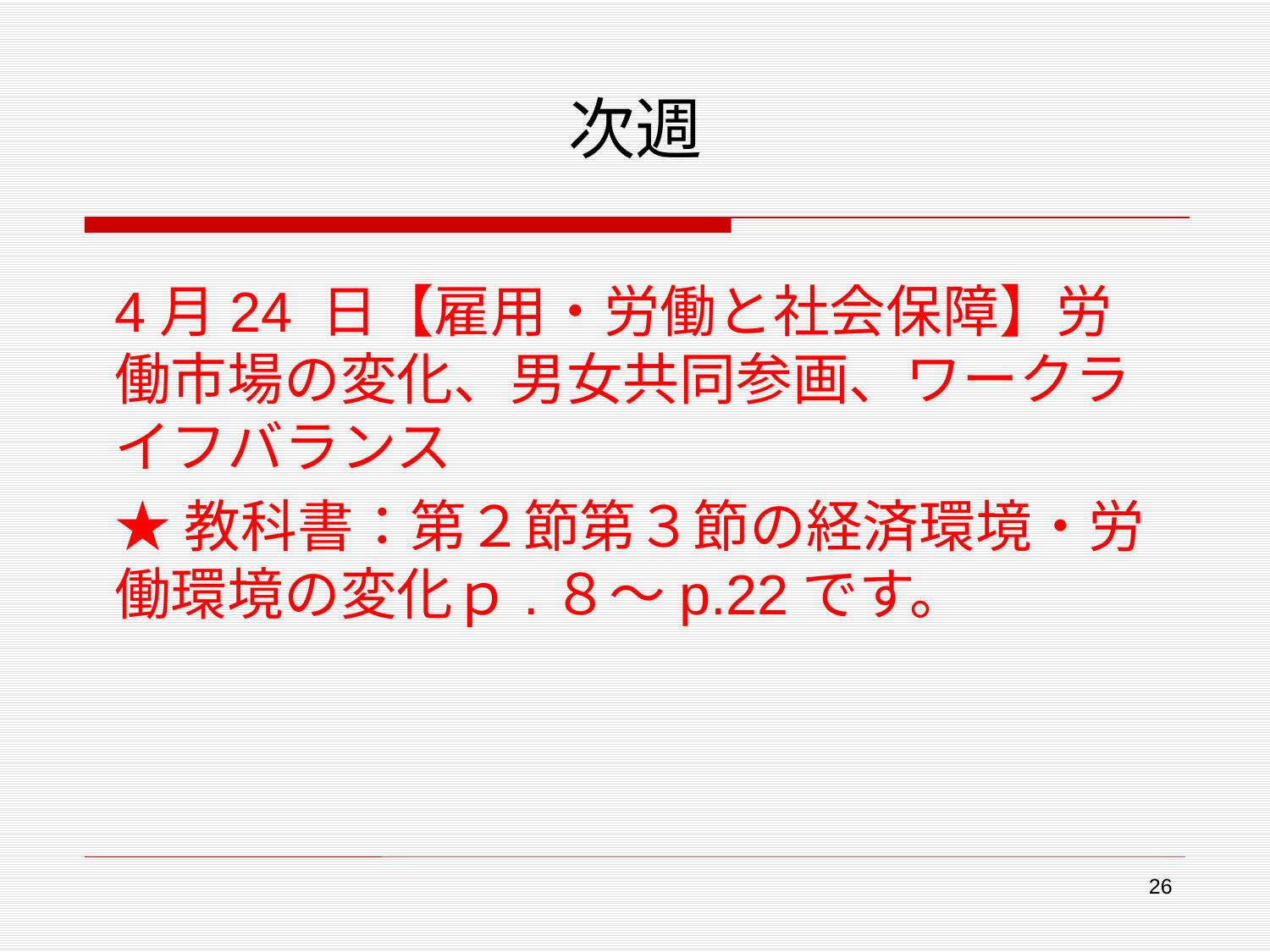

# 次週
4月24 日【雇用・労働と社会保障】労働市場の変化、男女共同参画、ワークライフバランス
★教科書：第２節第３節の経済環境・労働環境の変化ｐ.８～p.22です。

26